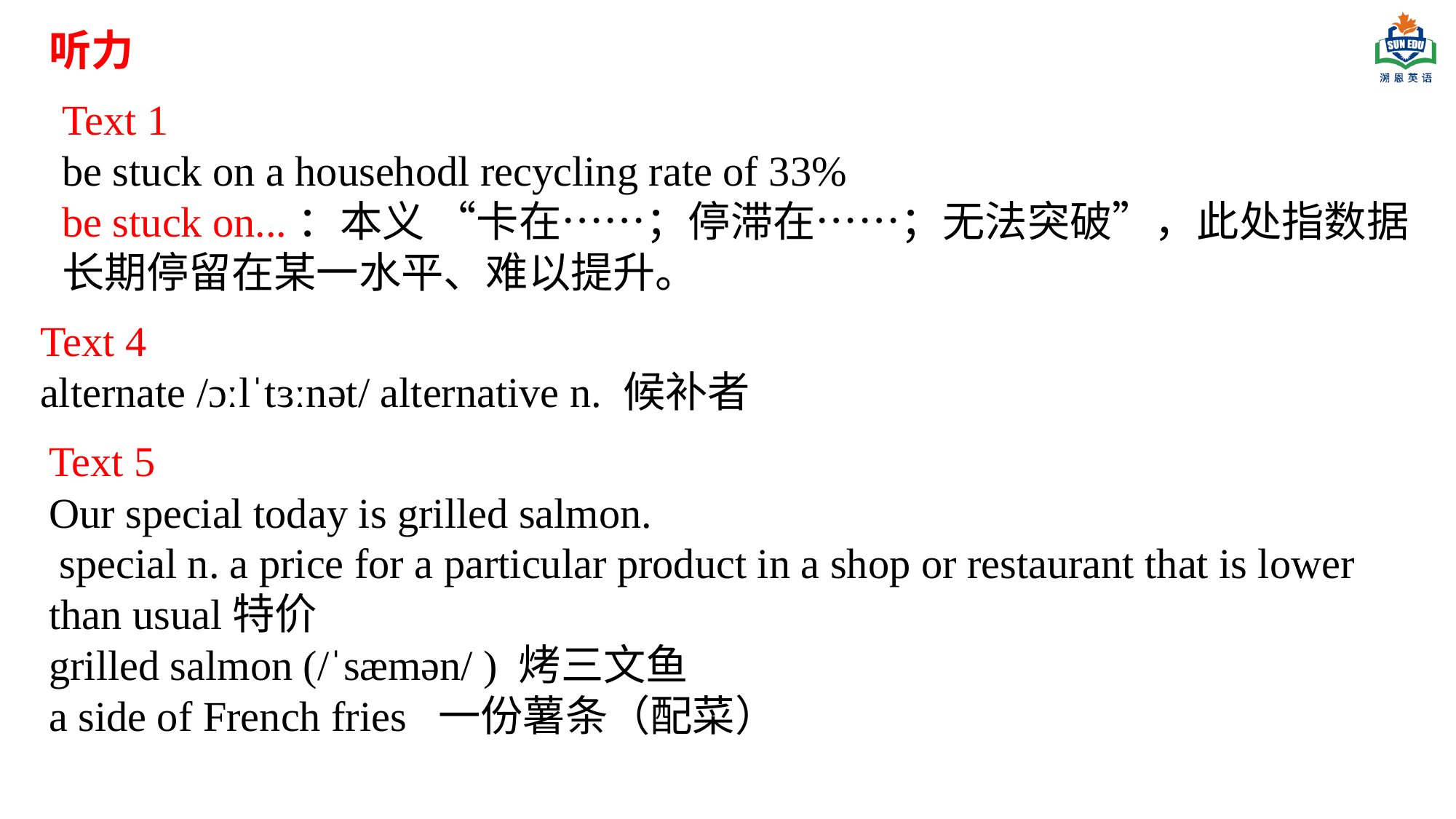

听力
Text 1
be stuck on a househodl recycling rate of 33%
be stuck on...：本义 “卡在……；停滞在……；无法突破”，此处指数据长期停留在某一水平、难以提升。
Text 4
alternate /ɔːlˈtɜːnət/ alternative n. 候补者
Text 5
Our special today is grilled salmon.
 special n. a price for a particular product in a shop or restaurant that is lower than usual特价
grilled salmon (/ˈsæmən/ ) 烤三文鱼
a side of French fries  一份薯条（配菜）